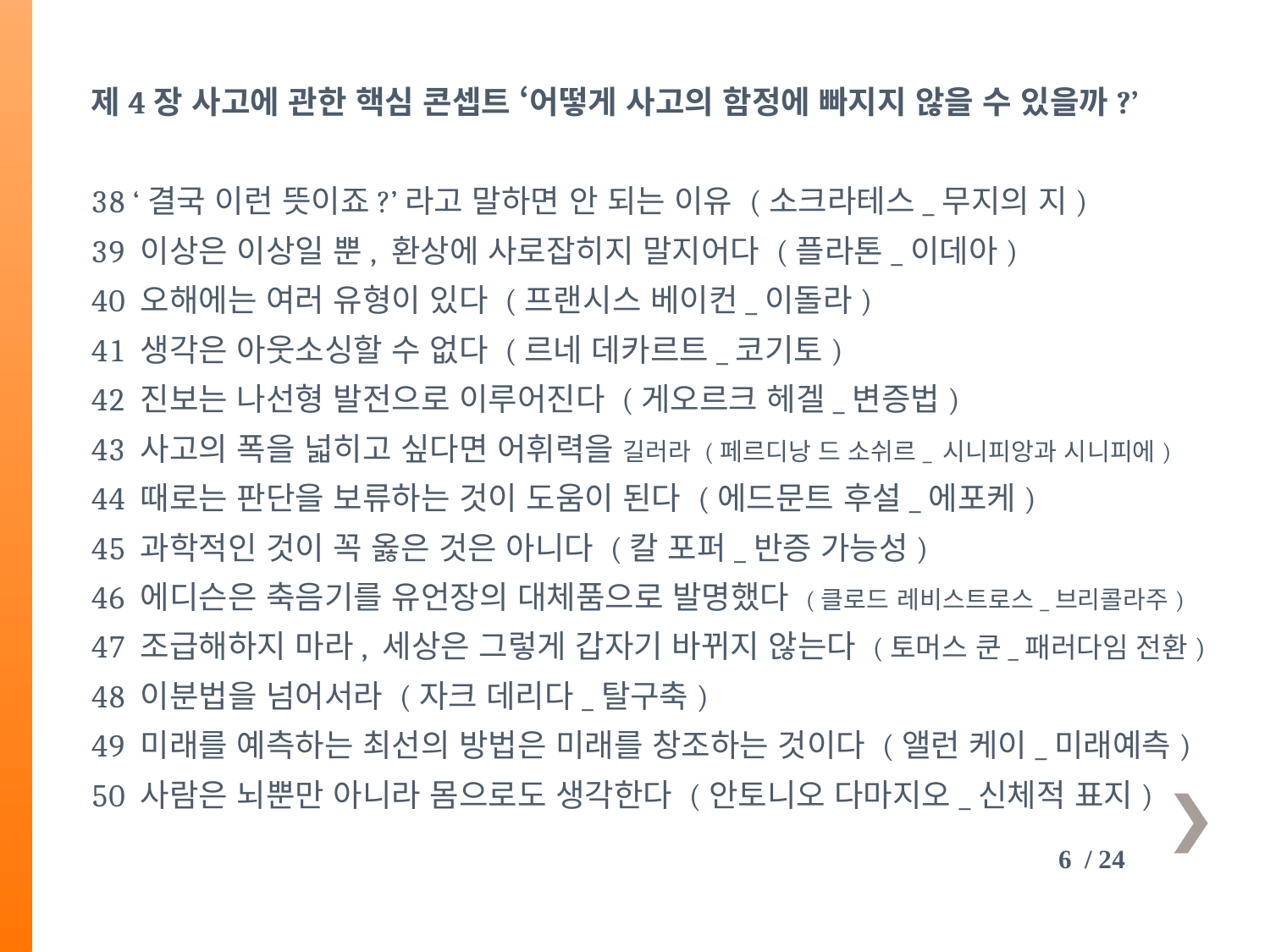

제4장 사고에 관한 핵심 콘셉트 ‘어떻게 사고의 함정에 빠지지 않을 수 있을까?’
38 ‘결국 이런 뜻이죠?’라고 말하면 안 되는 이유 (소크라테스_무지의 지)
39 이상은 이상일 뿐, 환상에 사로잡히지 말지어다 (플라톤_이데아)
40 오해에는 여러 유형이 있다 (프랜시스 베이컨_이돌라)
41 생각은 아웃소싱할 수 없다 (르네 데카르트_코기토)
42 진보는 나선형 발전으로 이루어진다 (게오르크 헤겔_변증법)
43 사고의 폭을 넓히고 싶다면 어휘력을 길러라 (페르디낭 드 소쉬르_ 시니피앙과 시니피에)
44 때로는 판단을 보류하는 것이 도움이 된다 (에드문트 후설_에포케)
45 과학적인 것이 꼭 옳은 것은 아니다 (칼 포퍼_반증 가능성)
46 에디슨은 축음기를 유언장의 대체품으로 발명했다 (클로드 레비스트로스_브리콜라주)
47 조급해하지 마라, 세상은 그렇게 갑자기 바뀌지 않는다 (토머스 쿤_패러다임 전환)
48 이분법을 넘어서라 (자크 데리다_탈구축)
49 미래를 예측하는 최선의 방법은 미래를 창조하는 것이다 (앨런 케이_미래예측)
50 사람은 뇌뿐만 아니라 몸으로도 생각한다 (안토니오 다마지오_신체적 표지)
6  / 24